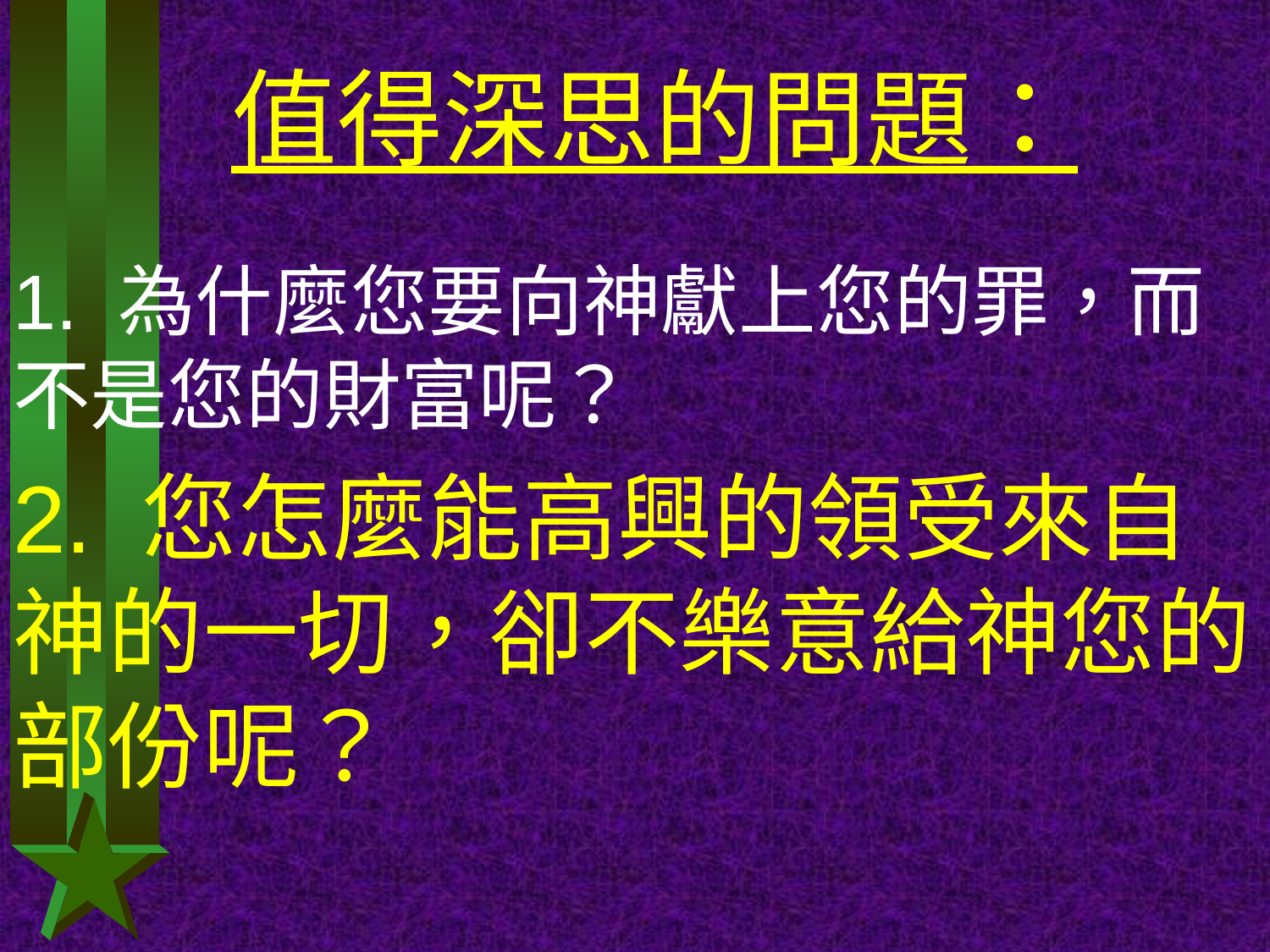

# 值得深思的問題：
1. 為什麼您要向神獻上您的罪，而不是您的財富呢？
2. 您怎麼能高興的領受來自神的一切，卻不樂意給神您的部份呢？